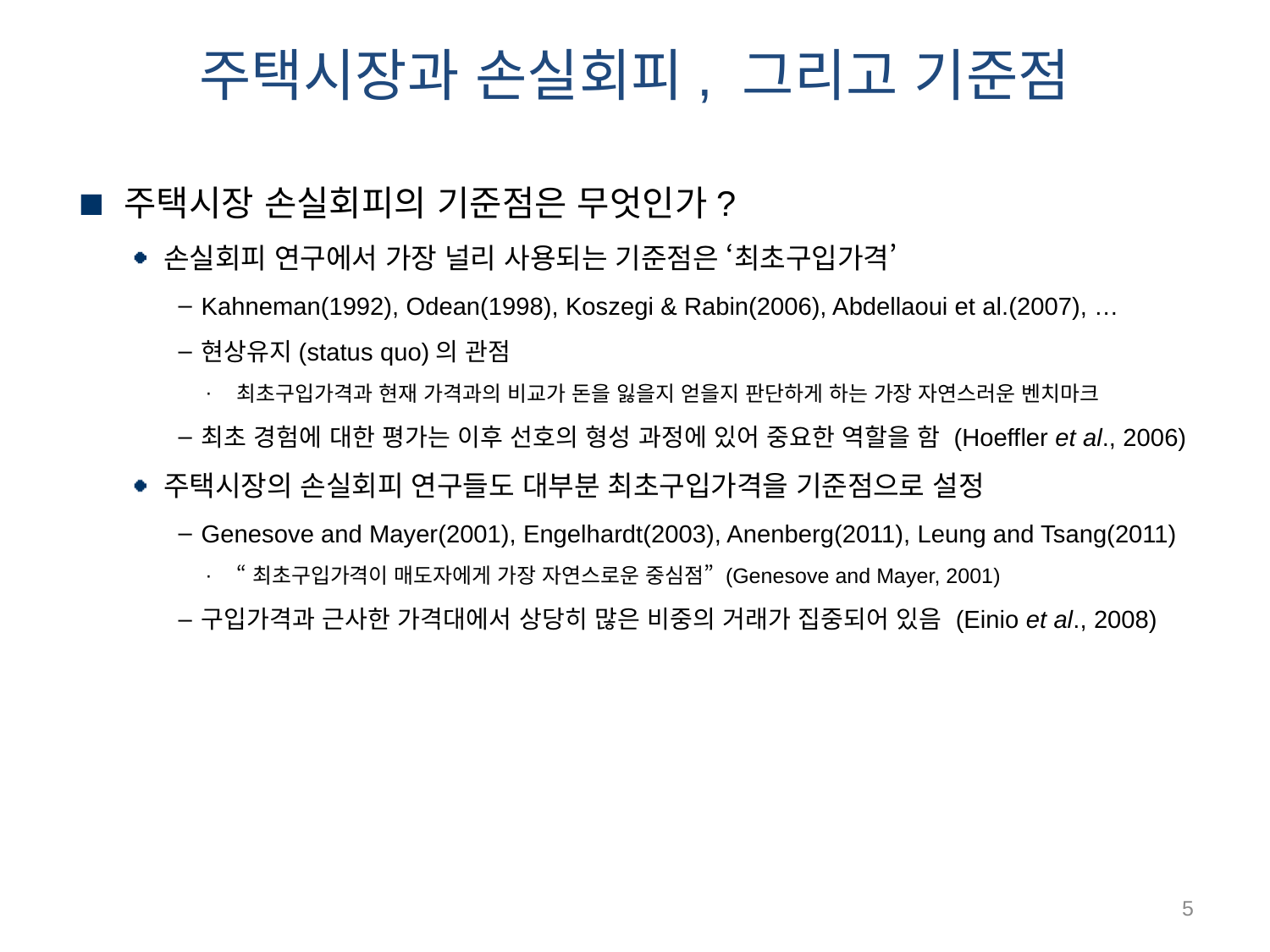

# 주택시장과 손실회피, 그리고 기준점
주택시장 손실회피의 기준점은 무엇인가?
손실회피 연구에서 가장 널리 사용되는 기준점은 ‘최초구입가격’
Kahneman(1992), Odean(1998), Koszegi & Rabin(2006), Abdellaoui et al.(2007), …
현상유지(status quo)의 관점
최초구입가격과 현재 가격과의 비교가 돈을 잃을지 얻을지 판단하게 하는 가장 자연스러운 벤치마크
최초 경험에 대한 평가는 이후 선호의 형성 과정에 있어 중요한 역할을 함 (Hoeffler et al., 2006)
주택시장의 손실회피 연구들도 대부분 최초구입가격을 기준점으로 설정
Genesove and Mayer(2001), Engelhardt(2003), Anenberg(2011), Leung and Tsang(2011)
“최초구입가격이 매도자에게 가장 자연스로운 중심점” (Genesove and Mayer, 2001)
구입가격과 근사한 가격대에서 상당히 많은 비중의 거래가 집중되어 있음 (Einio et al., 2008)
5